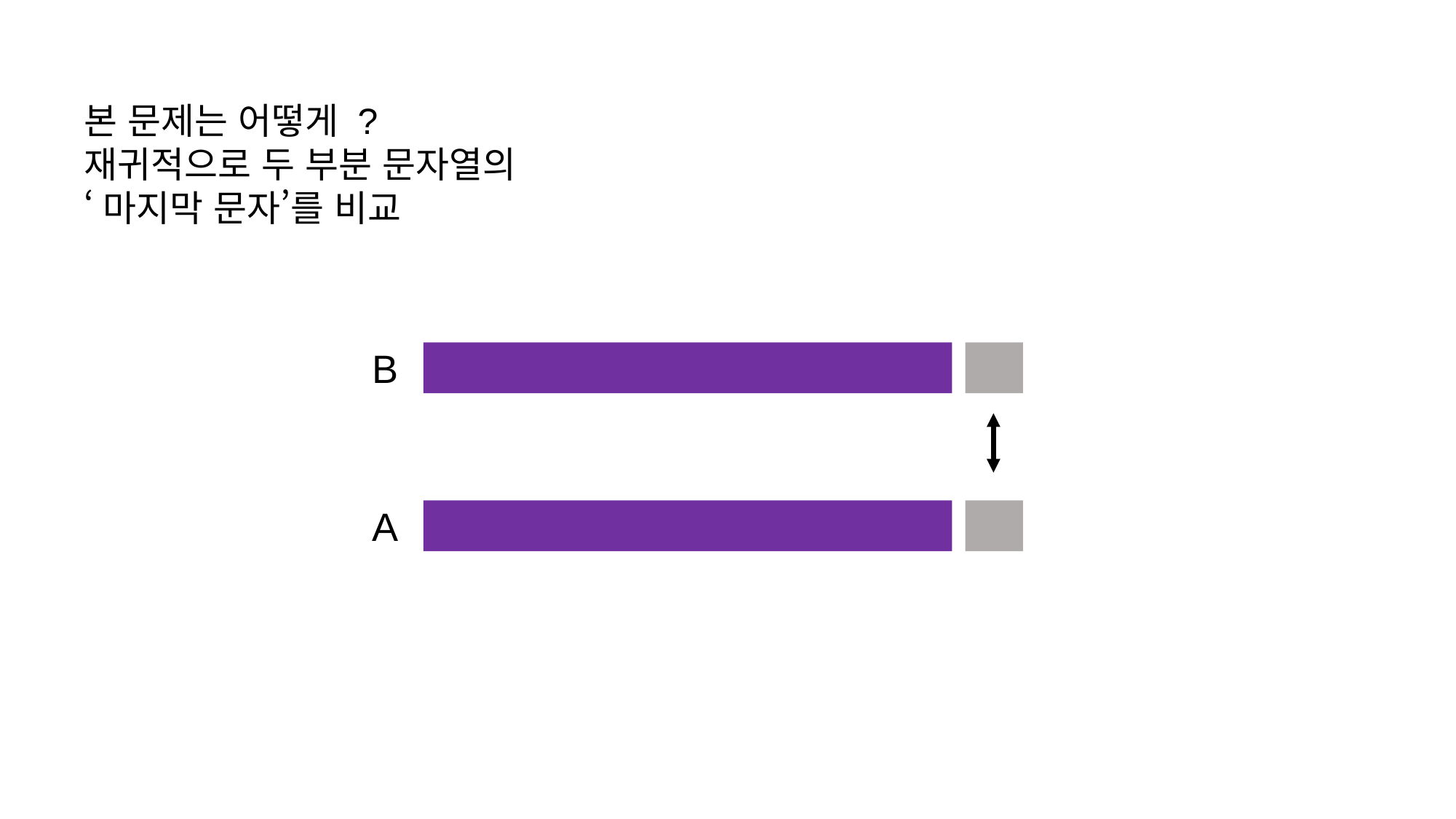

본 문제는 어떻게 ?
재귀적으로 두 부분 문자열의
‘마지막 문자’를 비교
B

A